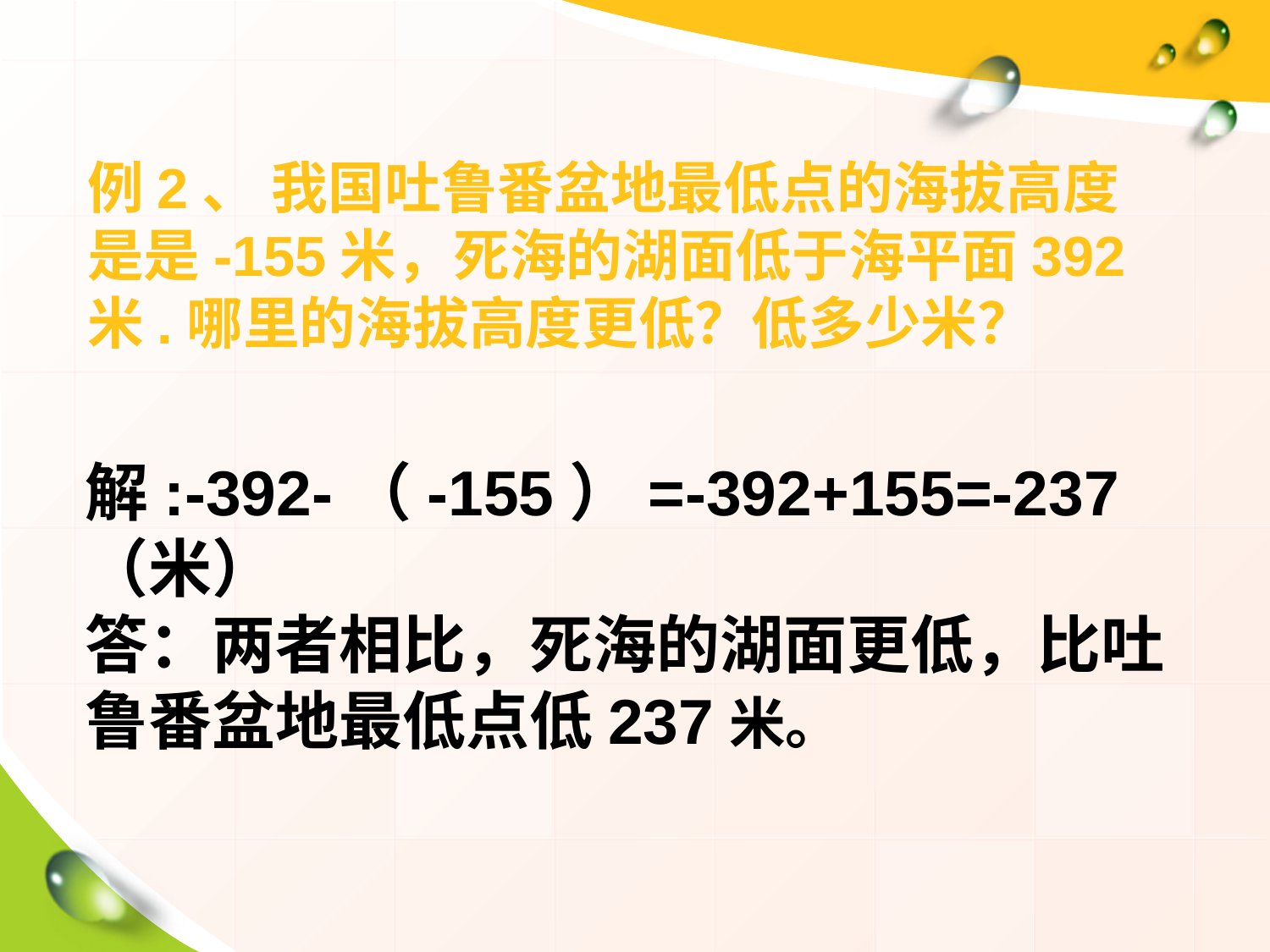

例2、 我国吐鲁番盆地最低点的海拔高度是是-155米，死海的湖面低于海平面392米.哪里的海拔高度更低？低多少米？
解:-392-（-155）=-392+155=-237（米）
答：两者相比，死海的湖面更低，比吐鲁番盆地最低点低237米。